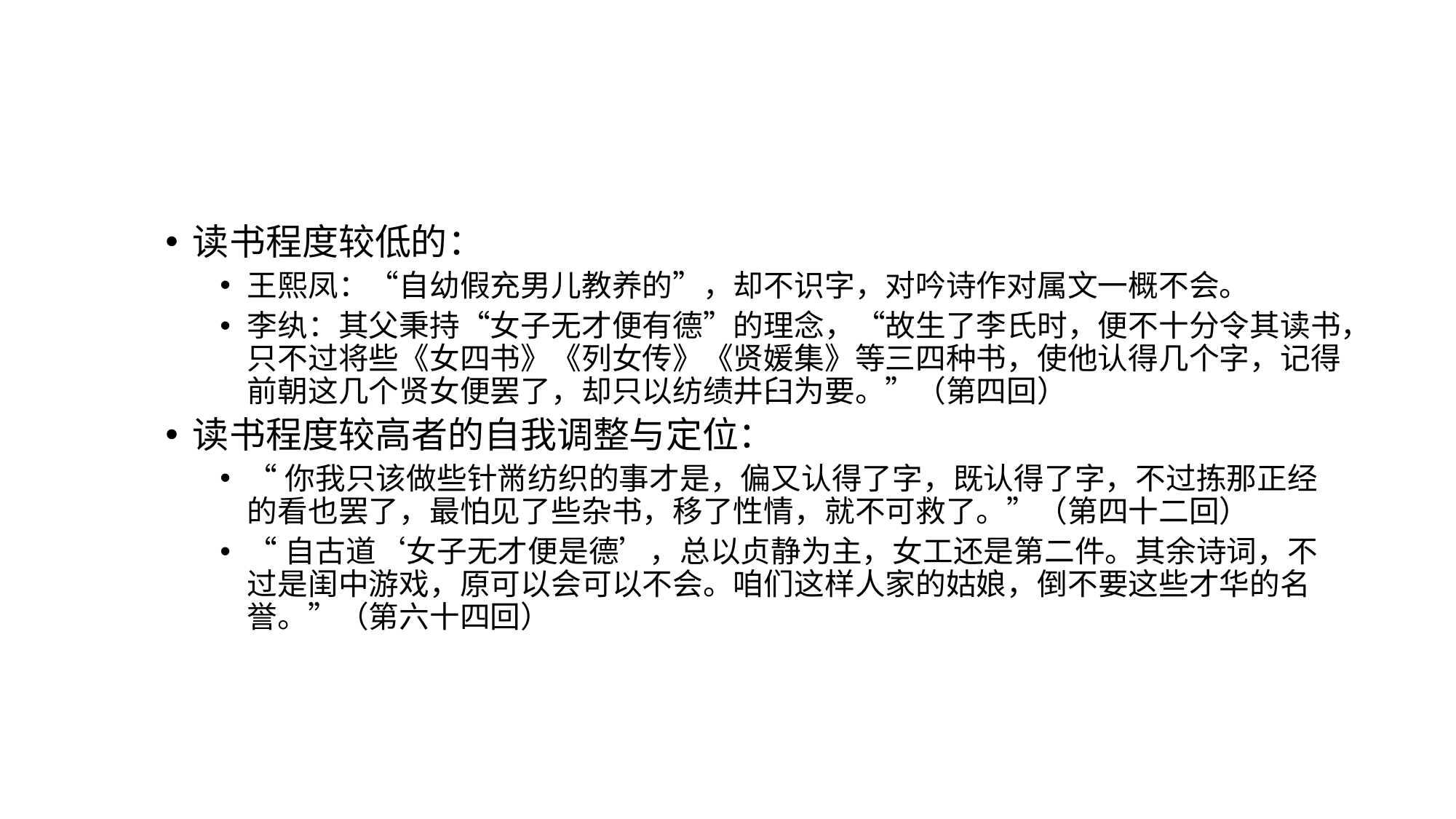

读书程度较低的：
王熙凤：“自幼假充男儿教养的”，却不识字，对吟诗作对属文一概不会。
李纨：其父秉持“女子无才便有德”的理念，“故生了李氏时，便不十分令其读书，只不过将些《女四书》《列女传》《贤媛集》等三四种书，使他认得几个字，记得前朝这几个贤女便罢了，却只以纺绩井臼为要。”（第四回）
读书程度较高者的自我调整与定位：
“你我只该做些针黹纺织的事才是，偏又认得了字，既认得了字，不过拣那正经的看也罢了，最怕见了些杂书，移了性情，就不可救了。”（第四十二回）
“自古道‘女子无才便是德’，总以贞静为主，女工还是第二件。其余诗词，不过是闺中游戏，原可以会可以不会。咱们这样人家的姑娘，倒不要这些才华的名誉。”（第六十四回）